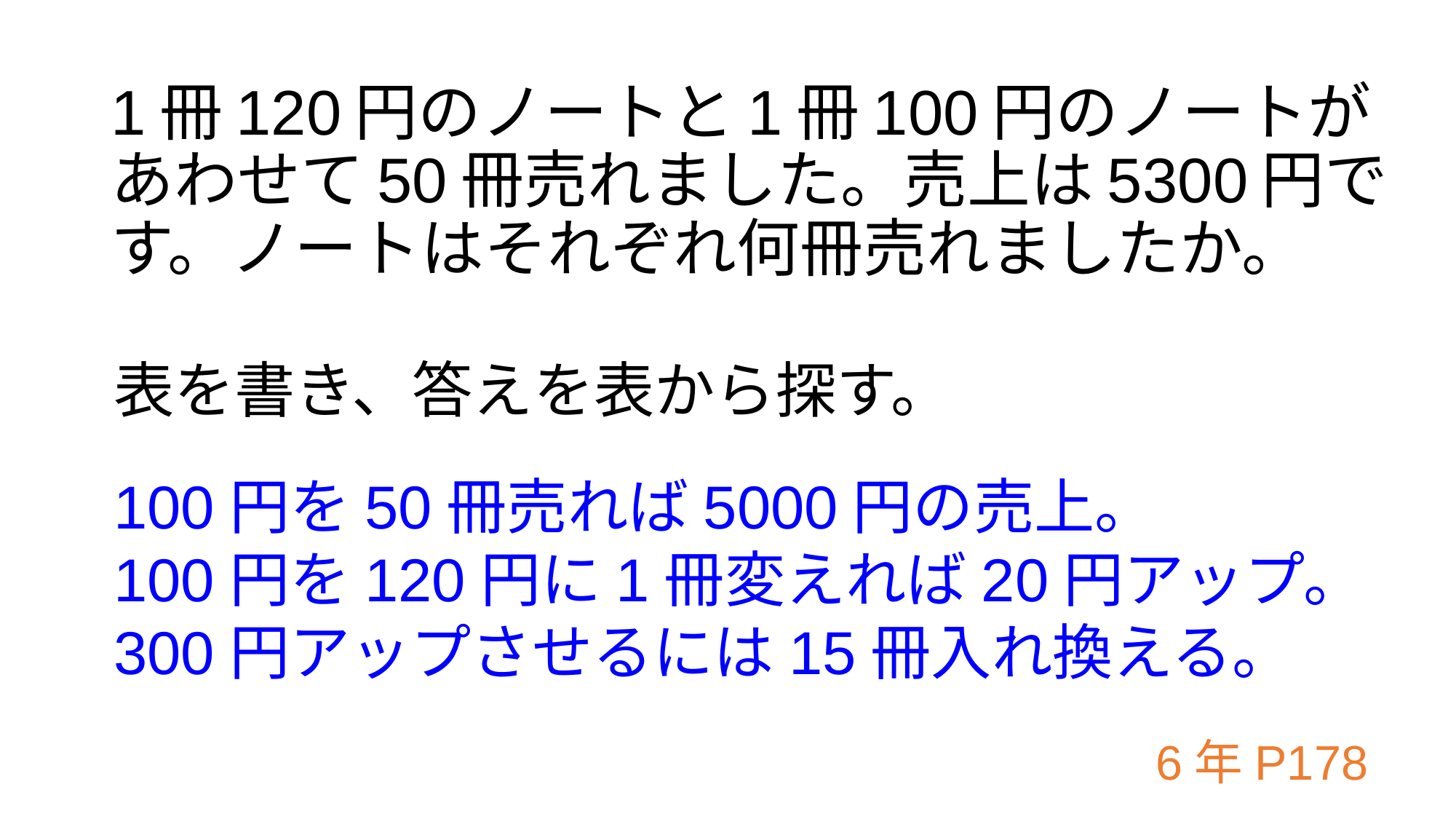

# 1冊120円のノートと1冊100円のノートがあわせて50冊売れました。売上は5300円です。ノートはそれぞれ何冊売れましたか。
表を書き、答えを表から探す。
100円を50冊売れば5000円の売上。
100円を120円に1冊変えれば20円アップ。300円アップさせるには15冊入れ換える。
6年P178